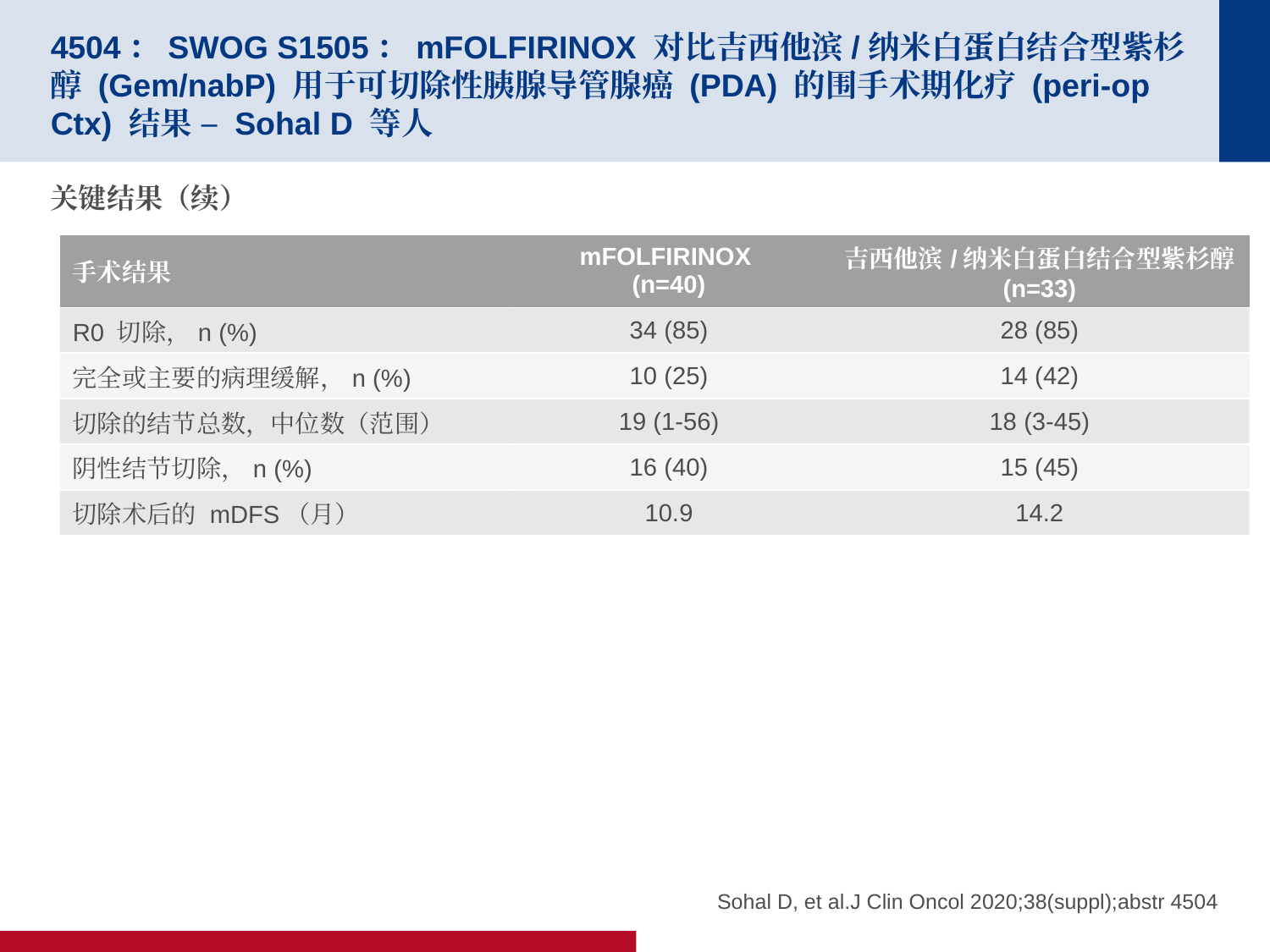

# 4504：SWOG S1505：mFOLFIRINOX 对比吉西他滨/纳米白蛋白结合型紫杉醇 (Gem/nabP) 用于可切除性胰腺导管腺癌 (PDA) 的围手术期化疗 (peri-op Ctx) 结果 – Sohal D 等人
关键结果（续）

| 手术结果 | mFOLFIRINOX (n=40) | 吉西他滨/纳米白蛋白结合型紫杉醇 (n=33) |
| --- | --- | --- |
| R0 切除，n (%) | 34 (85) | 28 (85) |
| 完全或主要的病理缓解，n (%) | 10 (25) | 14 (42) |
| 切除的结节总数，中位数（范围） | 19 (1-56) | 18 (3-45) |
| 阴性结节切除，n (%) | 16 (40) | 15 (45) |
| 切除术后的 mDFS（月） | 10.9 | 14.2 |
Sohal D, et al.J Clin Oncol 2020;38(suppl);abstr 4504